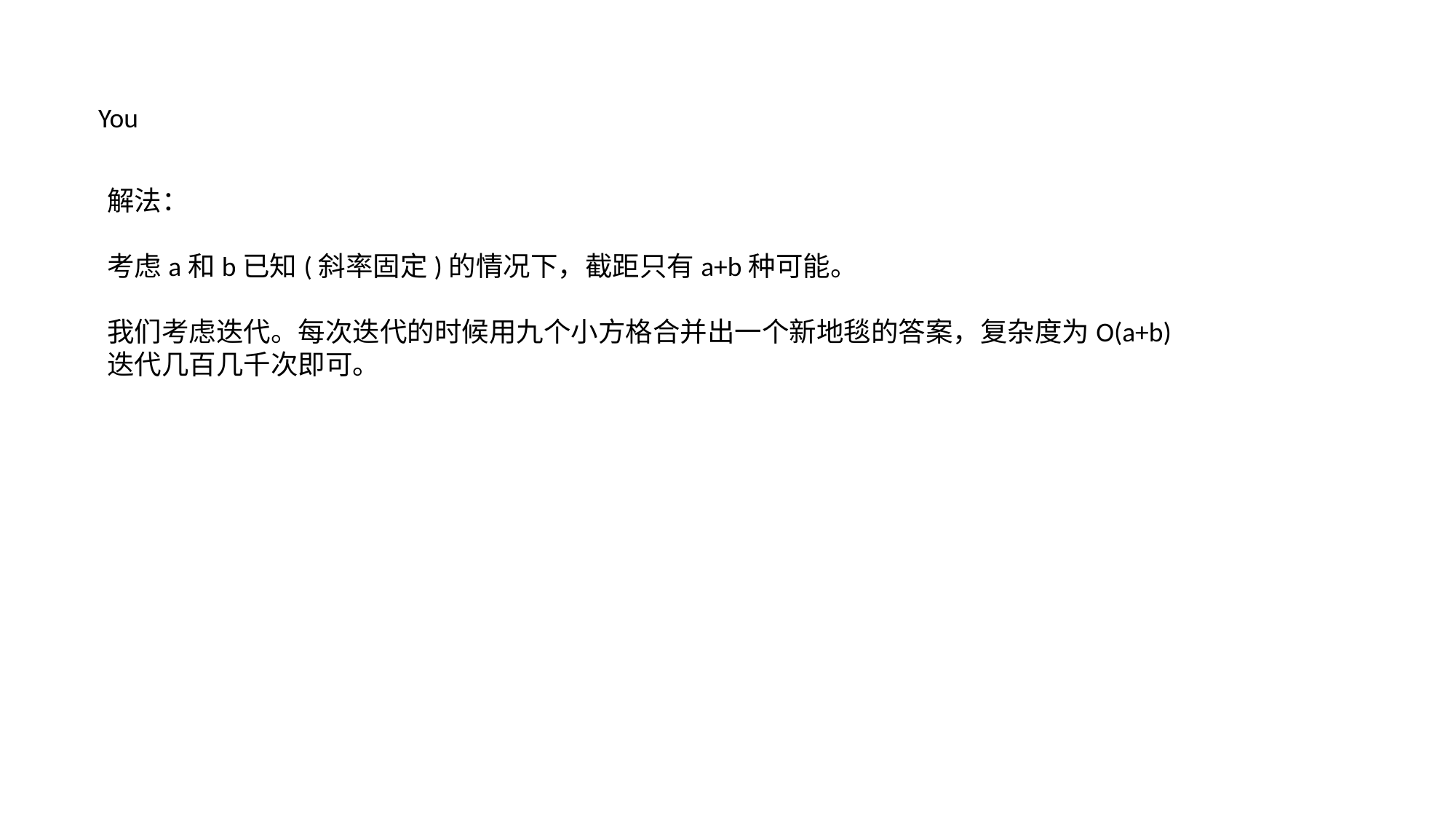

You
解法：

考虑a和b已知(斜率固定)的情况下，截距只有a+b种可能。

我们考虑迭代。每次迭代的时候用九个小方格合并出一个新地毯的答案，复杂度为O(a+b)
迭代几百几千次即可。